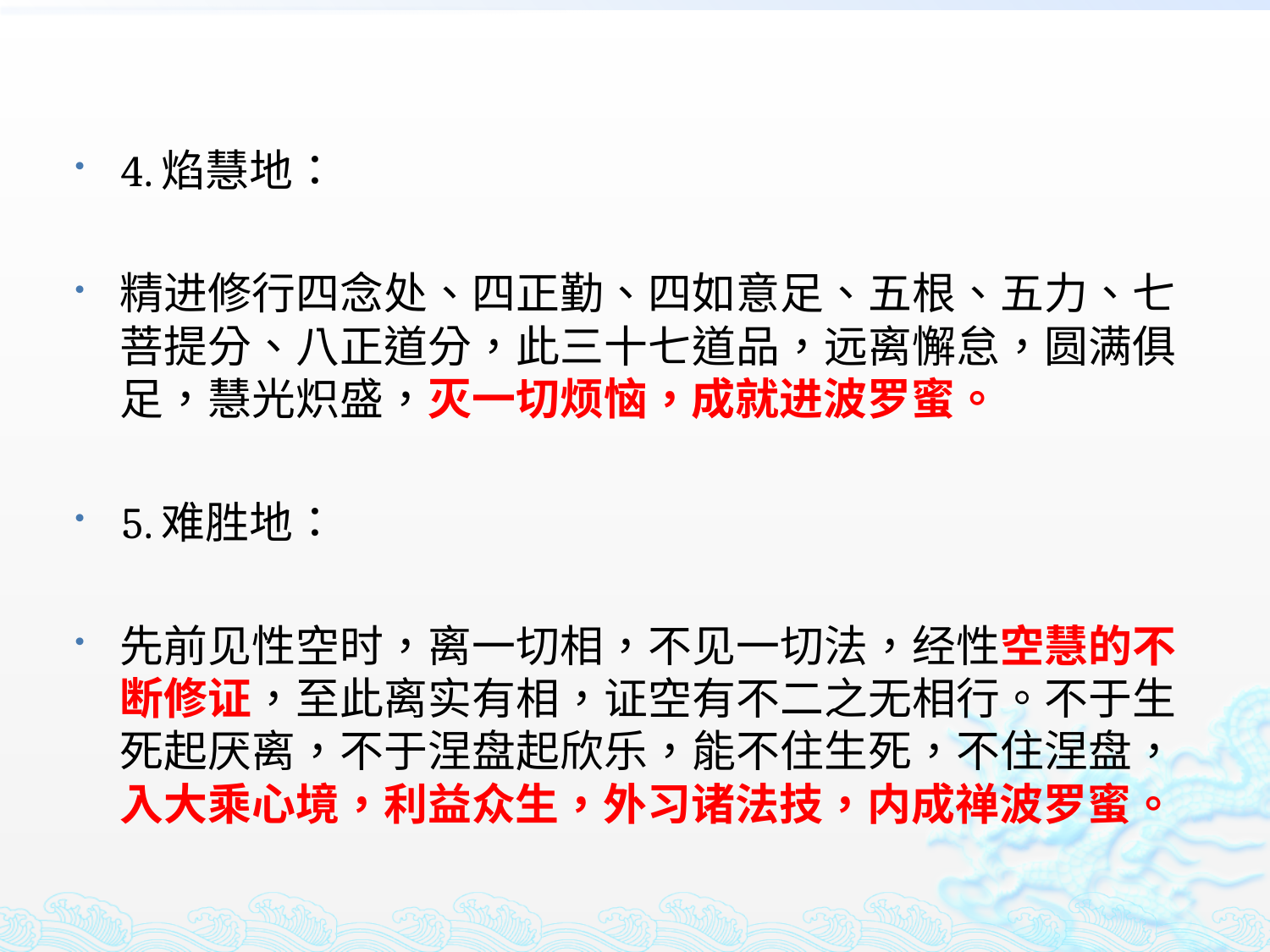

4.焰慧地：

精进修行四念处、四正勤、四如意足、五根、五力、七菩提分、八正道分，此三十七道品，远离懈怠，圆满俱足，慧光炽盛，灭一切烦恼，成就进波罗蜜。

5.难胜地：

先前见性空时，离一切相，不见一切法，经性空慧的不断修证，至此离实有相，证空有不二之无相行。不于生死起厌离，不于涅盘起欣乐，能不住生死，不住涅盘，入大乘心境，利益众生，外习诸法技，内成禅波罗蜜。